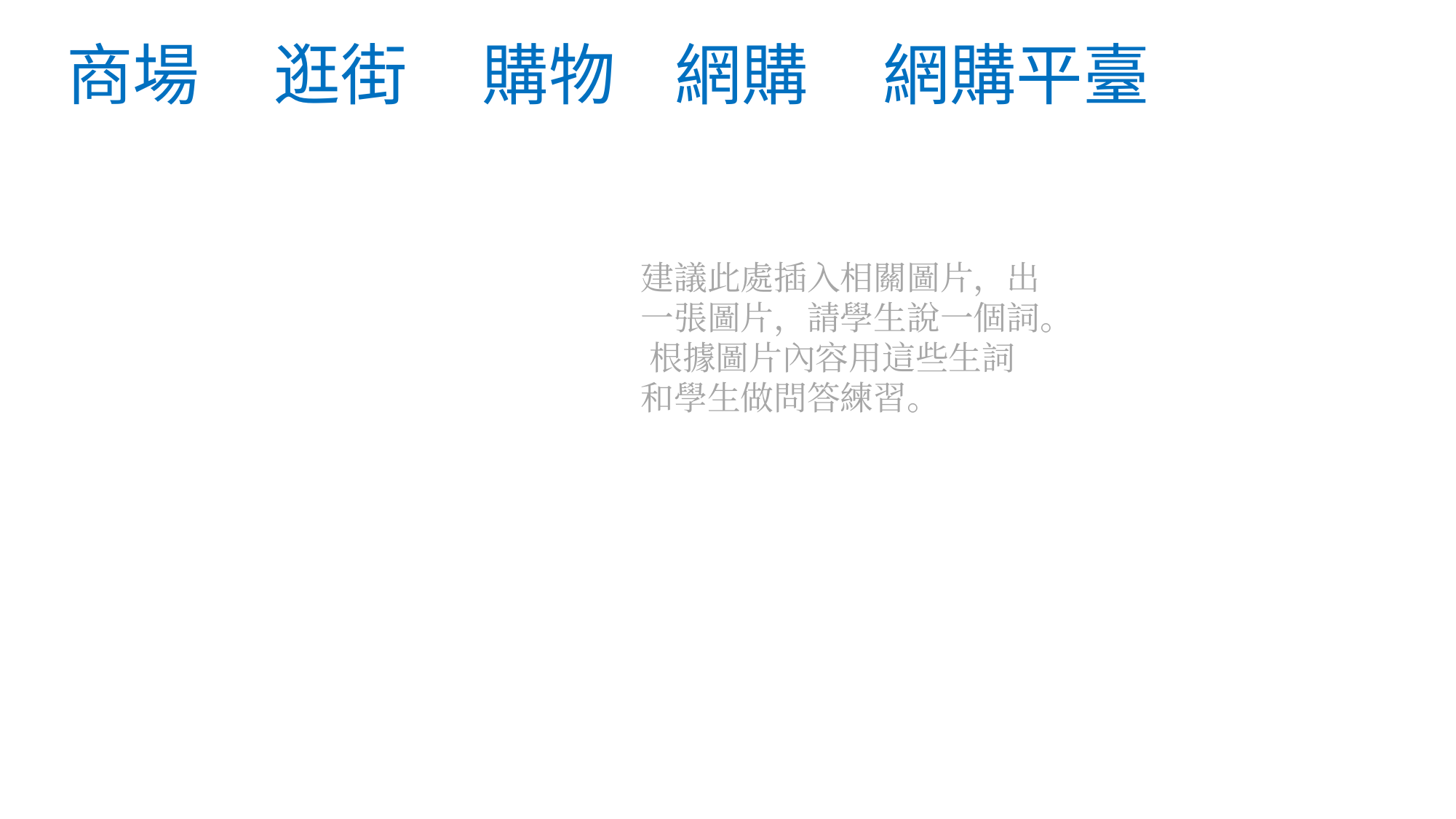

# 商場     逛街     購物    網購     網購平臺
建議此處插入相關圖片，出一張圖片，請學生說一個詞。 根據圖片內容用這些生詞和學生做問答練習。